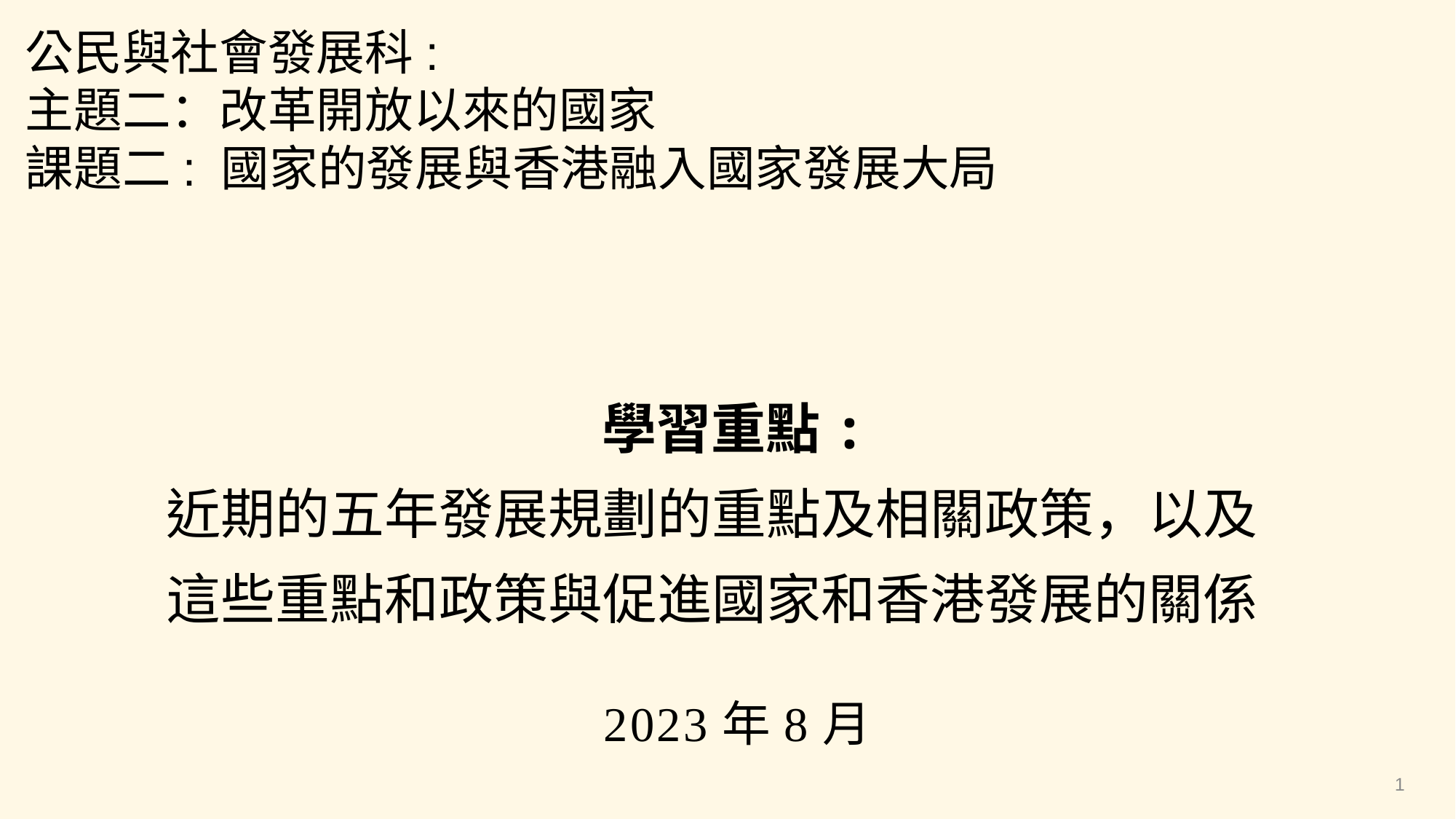

公民與社會發展科:
主題二：改革開放以來的國家
課題二: 國家的發展與香港融入國家發展大局
學習重點:
近期的五年發展規劃的重點及相關政策，以及這些重點和政策與促進國家和香港發展的關係
2023年8月